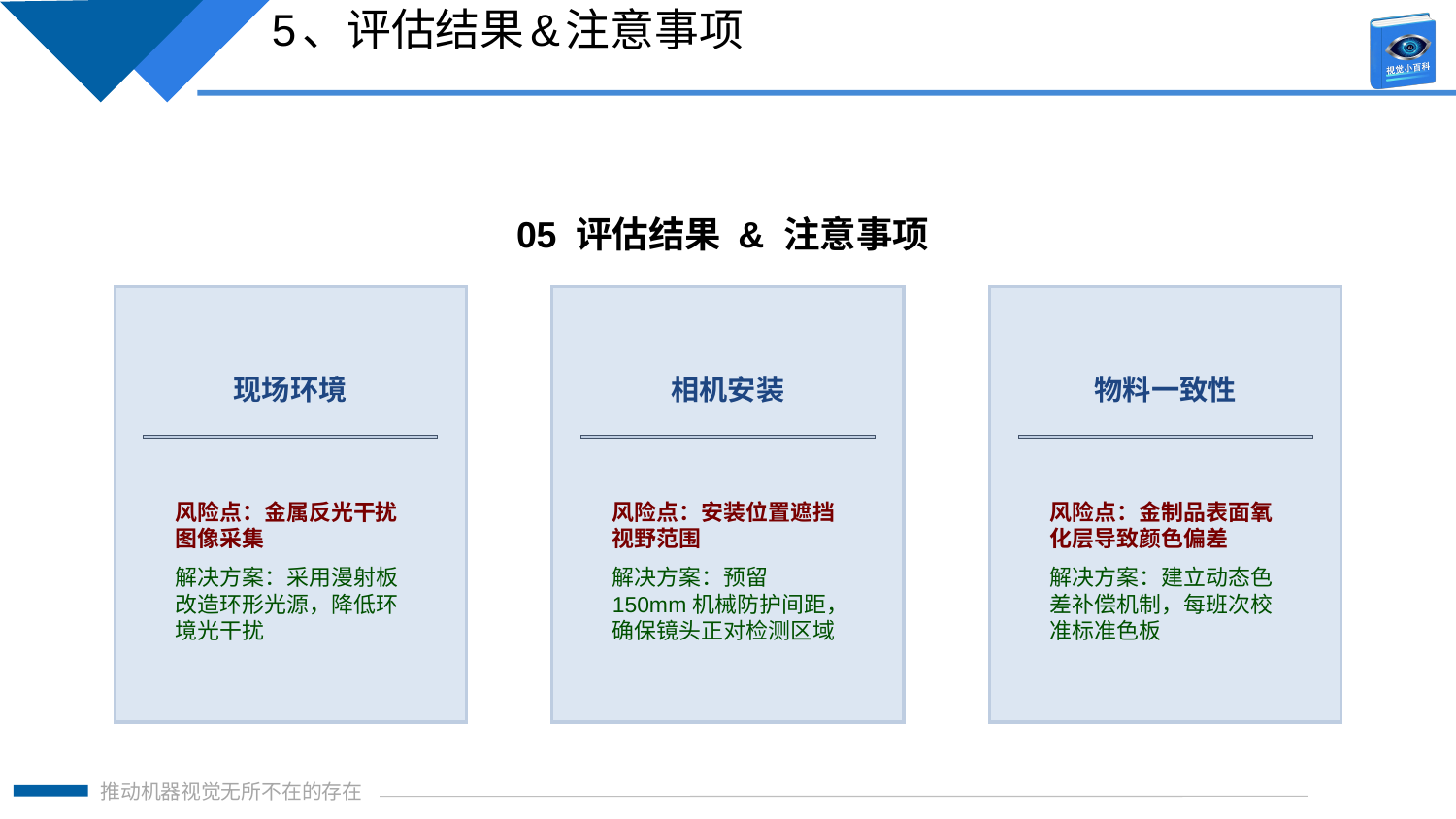

5、评估结果&注意事项

05 评估结果 & 注意事项

现场环境

相机安装

物料一致性

风险点：金属反光干扰图像采集
解决方案：采用漫射板改造环形光源，降低环境光干扰

风险点：安装位置遮挡视野范围
解决方案：预留150mm机械防护间距，确保镜头正对检测区域

风险点：金制品表面氧化层导致颜色偏差
解决方案：建立动态色差补偿机制，每班次校准标准色板